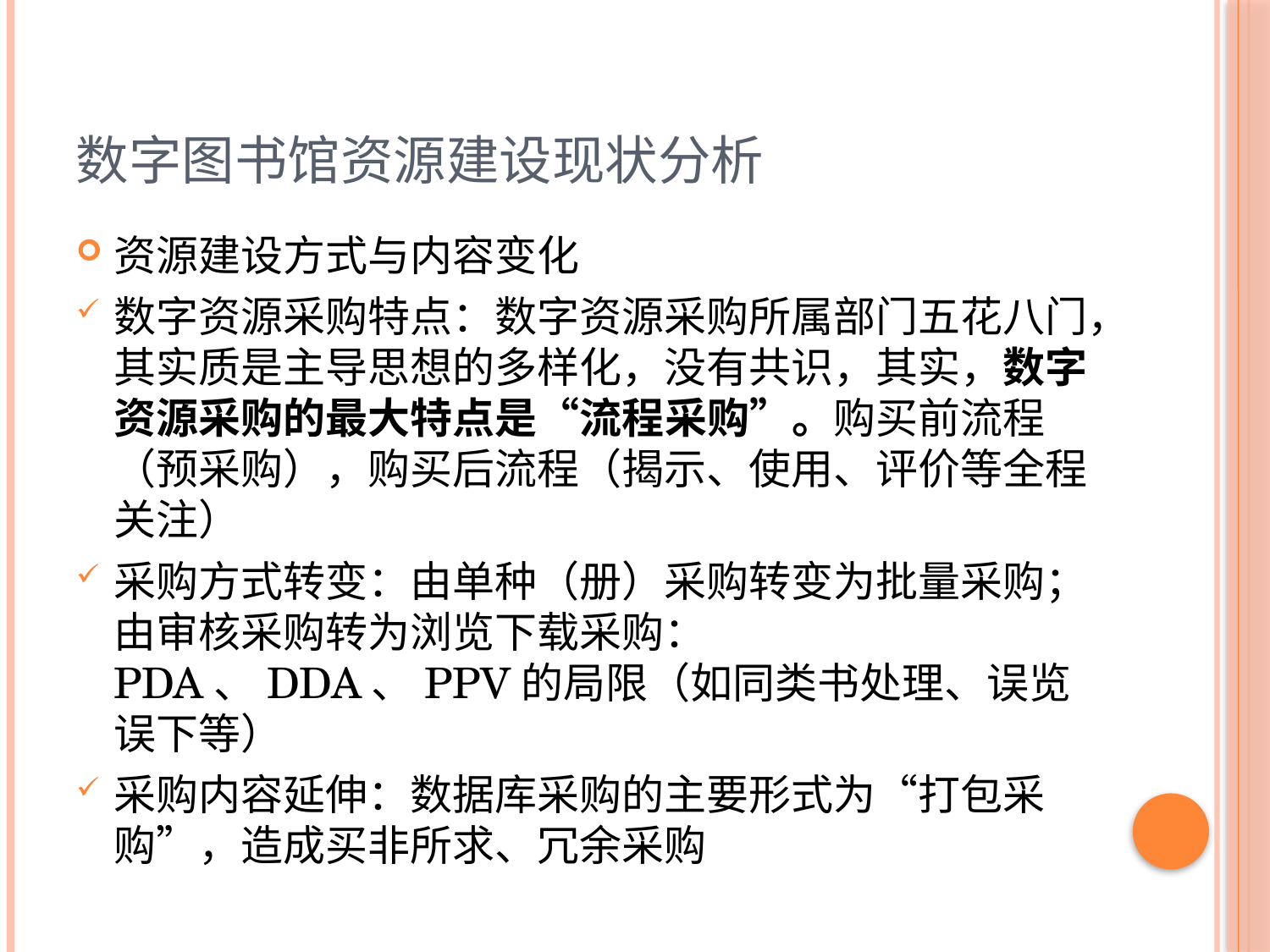

# 数字图书馆资源建设现状分析
资源建设方式与内容变化
数字资源采购特点：数字资源采购所属部门五花八门，其实质是主导思想的多样化，没有共识，其实，数字资源采购的最大特点是“流程采购”。购买前流程（预采购），购买后流程（揭示、使用、评价等全程关注）
采购方式转变：由单种（册）采购转变为批量采购；由审核采购转为浏览下载采购：PDA、DDA、PPV的局限（如同类书处理、误览误下等）
采购内容延伸：数据库采购的主要形式为“打包采购”，造成买非所求、冗余采购